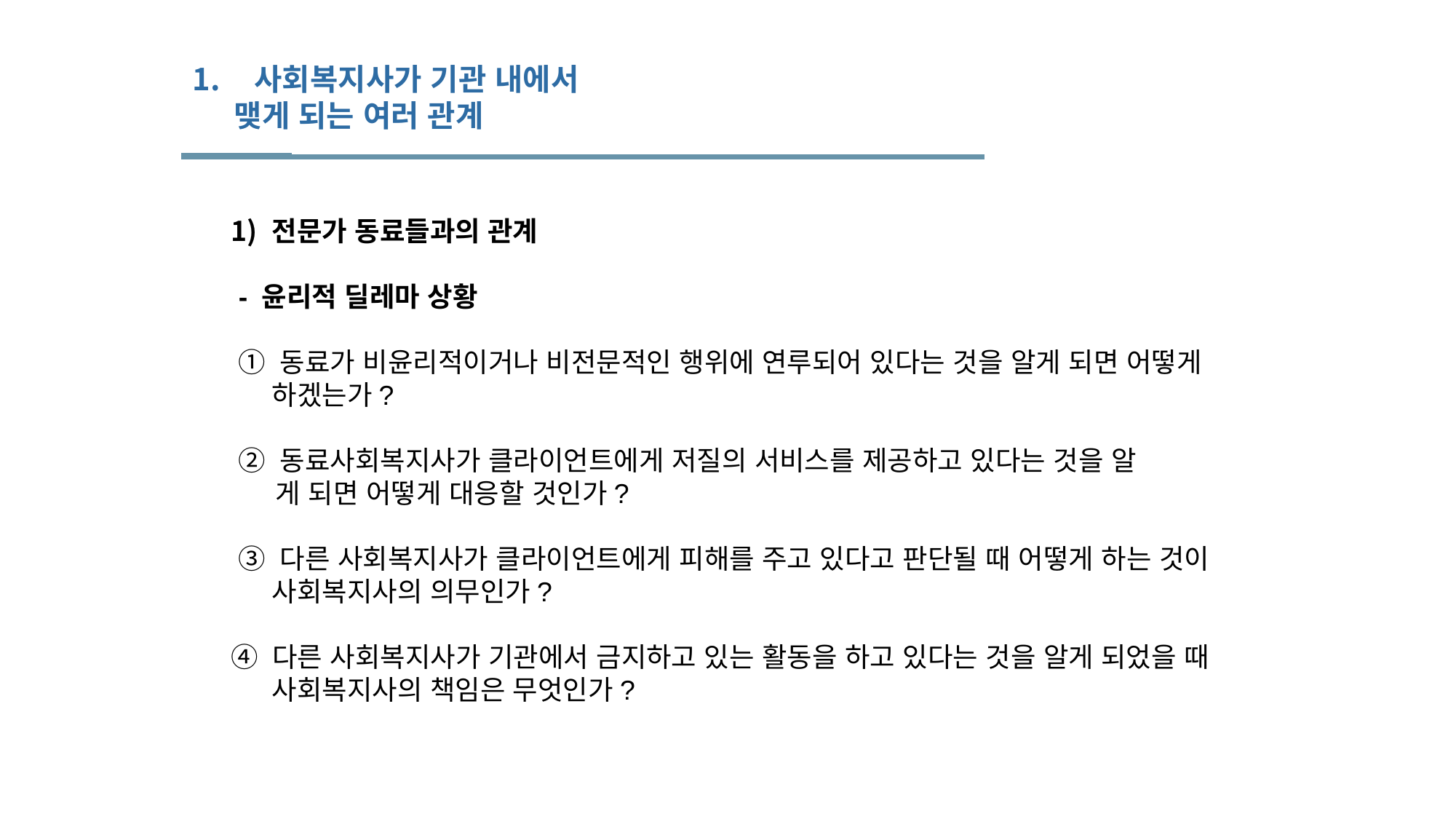

사회복지사가 기관 내에서
    맺게 되는 여러 관계

전문가 동료들과의 관계

 - 윤리적 딜레마 상황

 ① 동료가 비윤리적이거나 비전문적인 행위에 연루되어 있다는 것을 알게 되면 어떻게 하겠는가?

 ② 동료사회복지사가 클라이언트에게 저질의 서비스를 제공하고 있다는 것을 알
     게 되면 어떻게 대응할 것인가?

 ③ 다른 사회복지사가 클라이언트에게 피해를 주고 있다고 판단될 때 어떻게 하는 것이 사회복지사의 의무인가?

④ 다른 사회복지사가 기관에서 금지하고 있는 활동을 하고 있다는 것을 알게 되었을 때 사회복지사의 책임은 무엇인가?